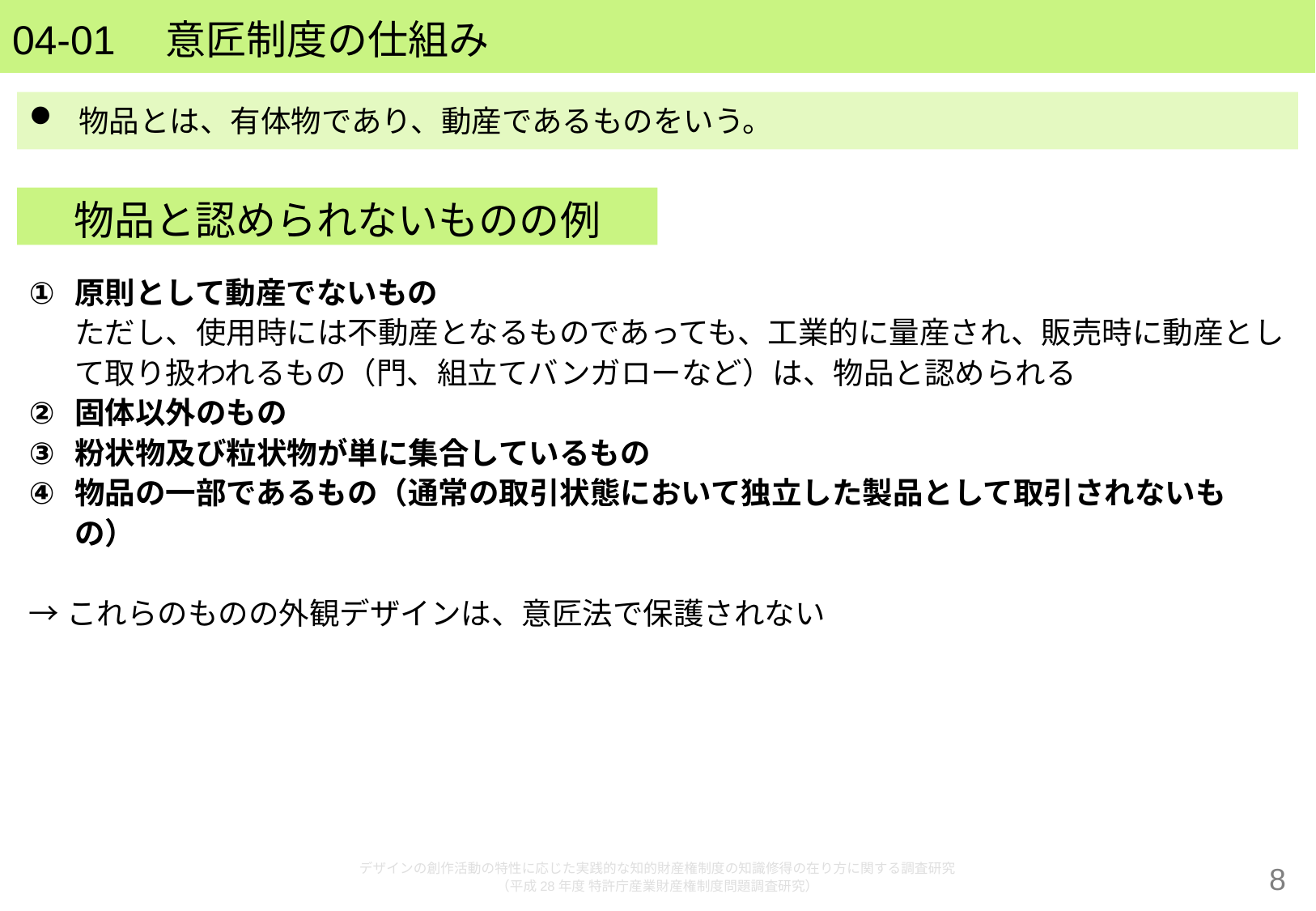

# 04-01　意匠制度の仕組み
物品とは、有体物であり、動産であるものをいう。
物品と認められないものの例
原則として動産でないもの
ただし、使用時には不動産となるものであっても、工業的に量産され、販売時に動産として取り扱われるもの（門、組立てバンガローなど）は、物品と認められる
固体以外のもの
粉状物及び粒状物が単に集合しているもの
物品の一部であるもの（通常の取引状態において独立した製品として取引されないもの）

→これらのものの外観デザインは、意匠法で保護されない
デザインの創作活動の特性に応じた実践的な知的財産権制度の知識修得の在り方に関する調査研究
（平成28年度 特許庁産業財産権制度問題調査研究）
8